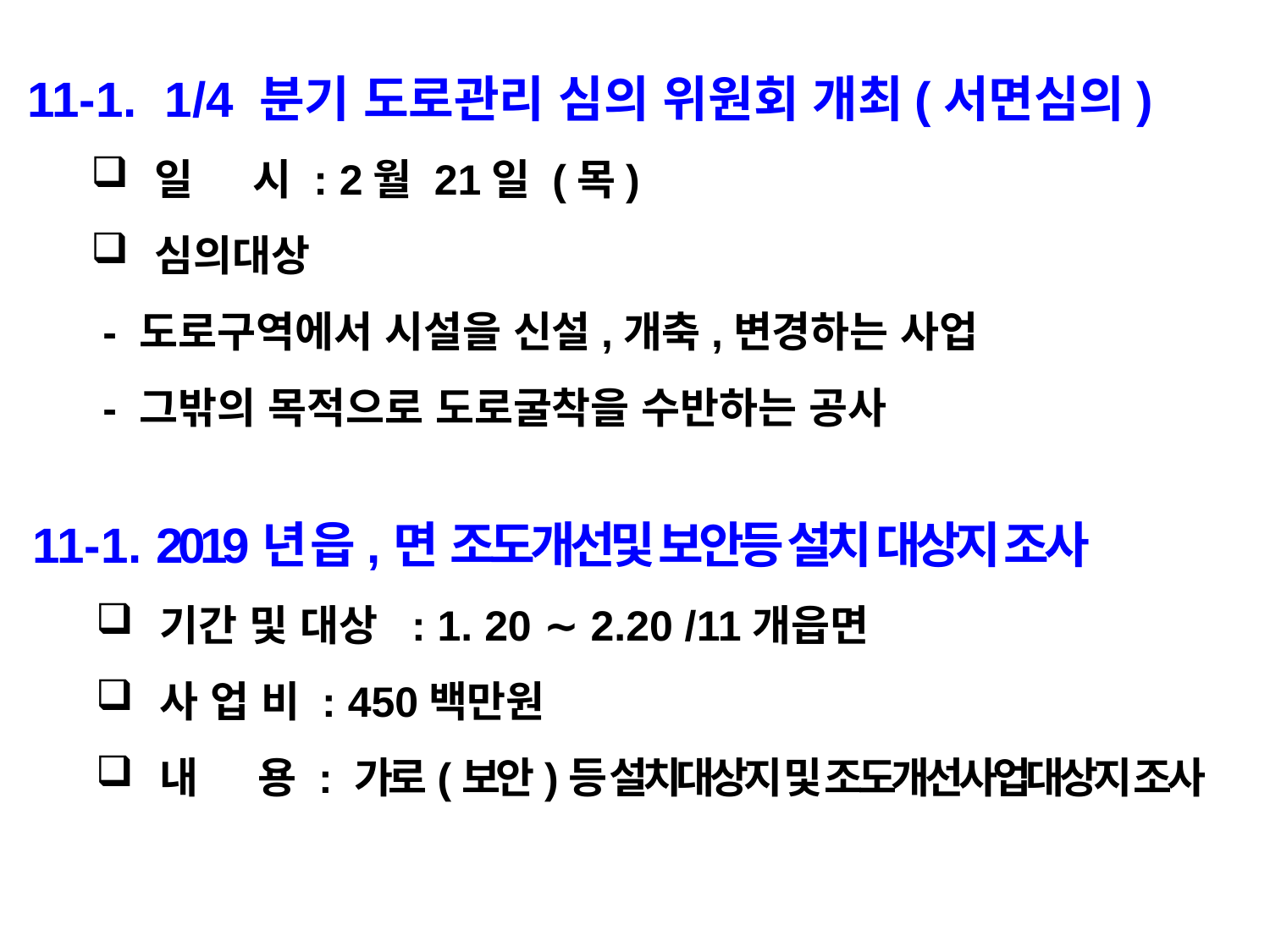

11-1.  1/4 분기 도로관리 심의 위원회 개최(서면심의)
일     시 : 2월 21일 (목)
심의대상
 - 도로구역에서 시설을 신설,개축,변경하는 사업
 - 그밖의 목적으로 도로굴착을 수반하는 공사

11-1. 2019년 읍,면  조도개선및 보안등 설치 대상지 조사
기간 및 대상  : 1. 20 ∼ 2.20 /11개읍면
사 업 비 : 450백만원
내     용 : 가로(보안)등 설치대상지 및 조도개선사업대상지 조사